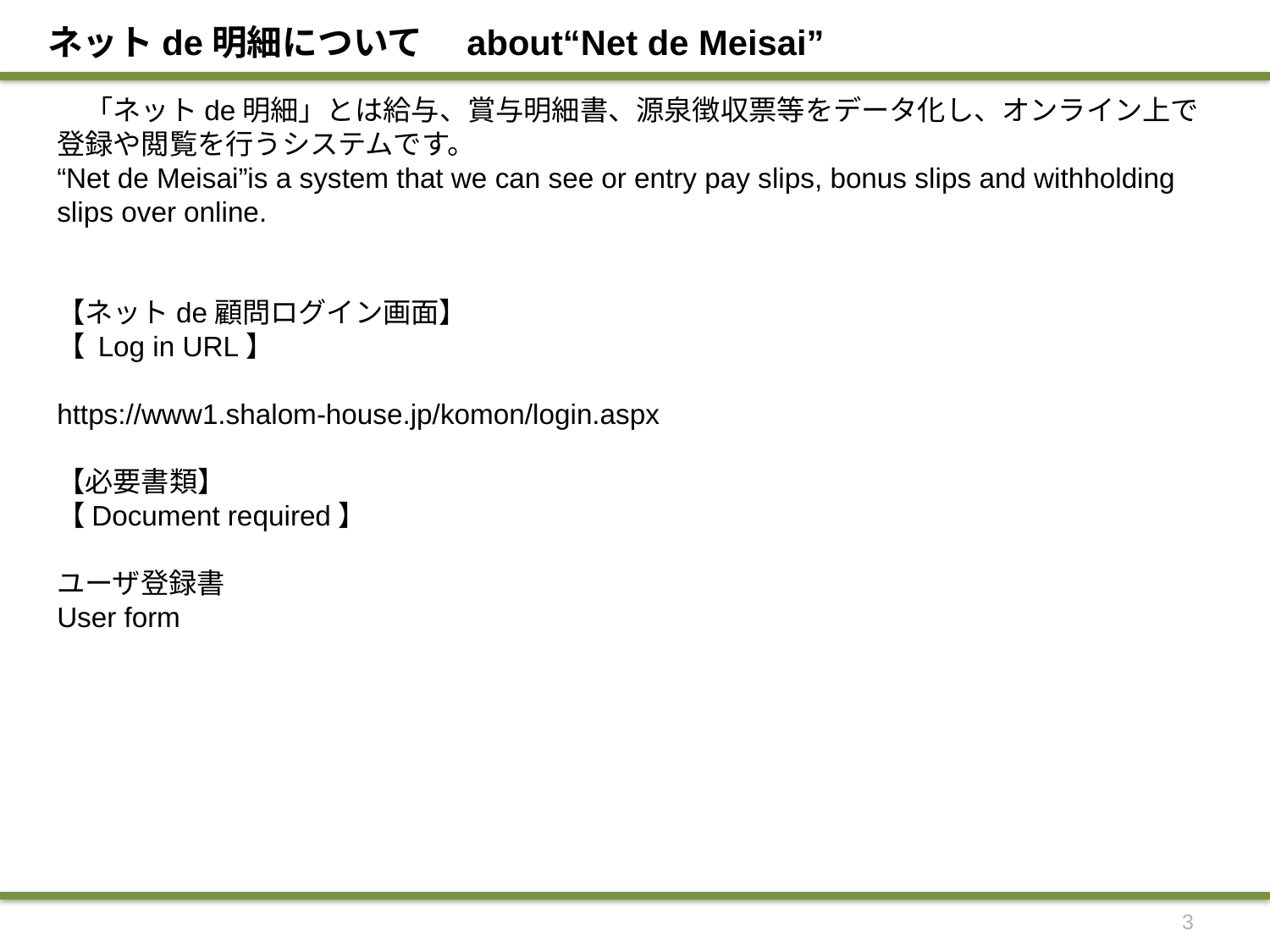

ネットde明細について　about“Net de Meisai”
　「ネットde明細」とは給与、賞与明細書、源泉徴収票等をデータ化し、オンライン上で登録や閲覧を行うシステムです。
“Net de Meisai”is a system that we can see or entry pay slips, bonus slips and withholding slips over online.

【ネットde顧問ログイン画面】
【 Log in URL】

https://www1.shalom-house.jp/komon/login.aspx

【必要書類】
【Document required】

ユーザ登録書
User form
3